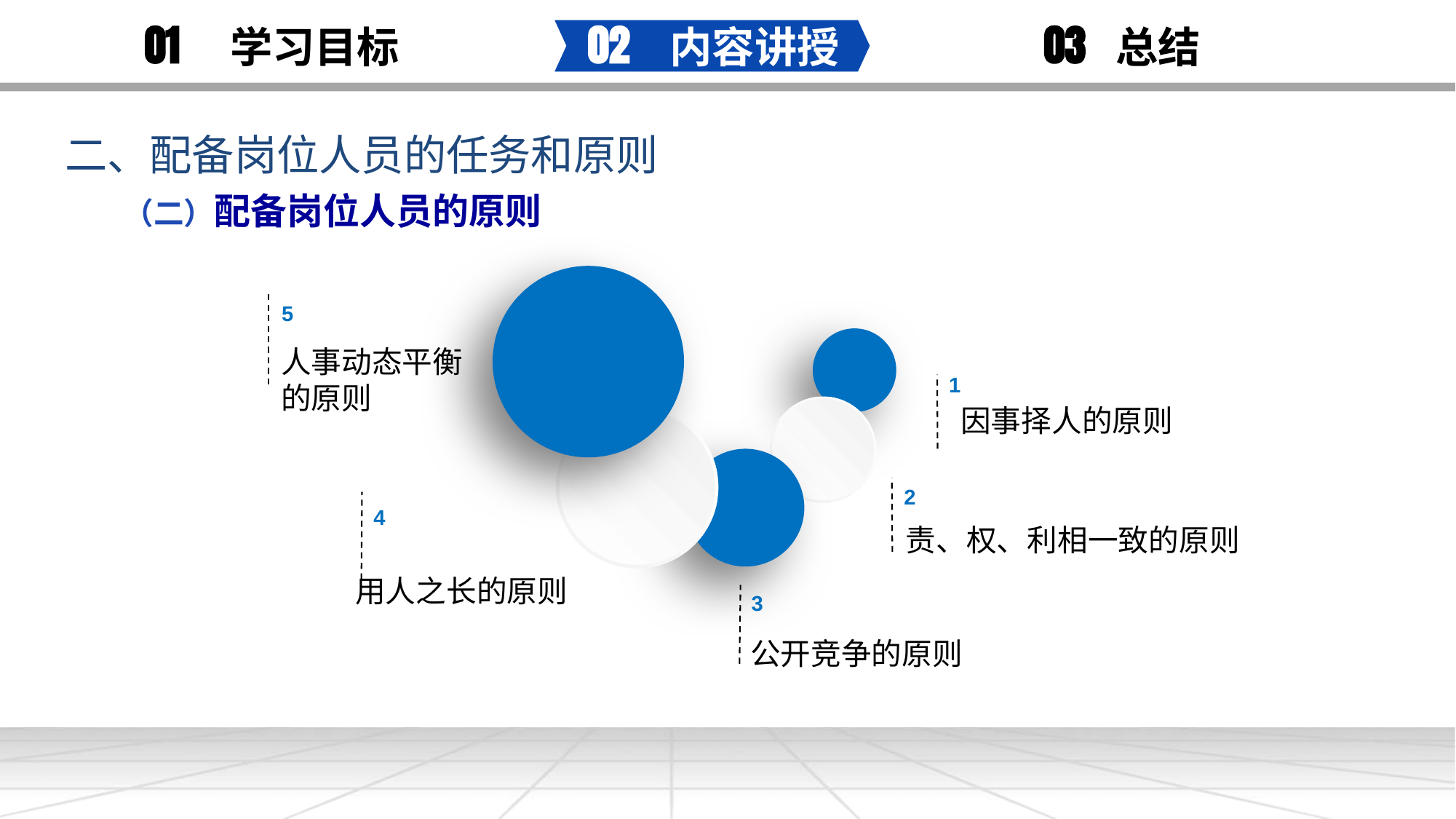

02   内容讲授
03  总结
01    学习目标

二、配备岗位人员的任务和原则
（二）配备岗位人员的原则

5

人事动态平衡的原则
1

因事择人的原则

2
4
责、权、利相一致的原则
用人之长的原则
3
公开竞争的原则